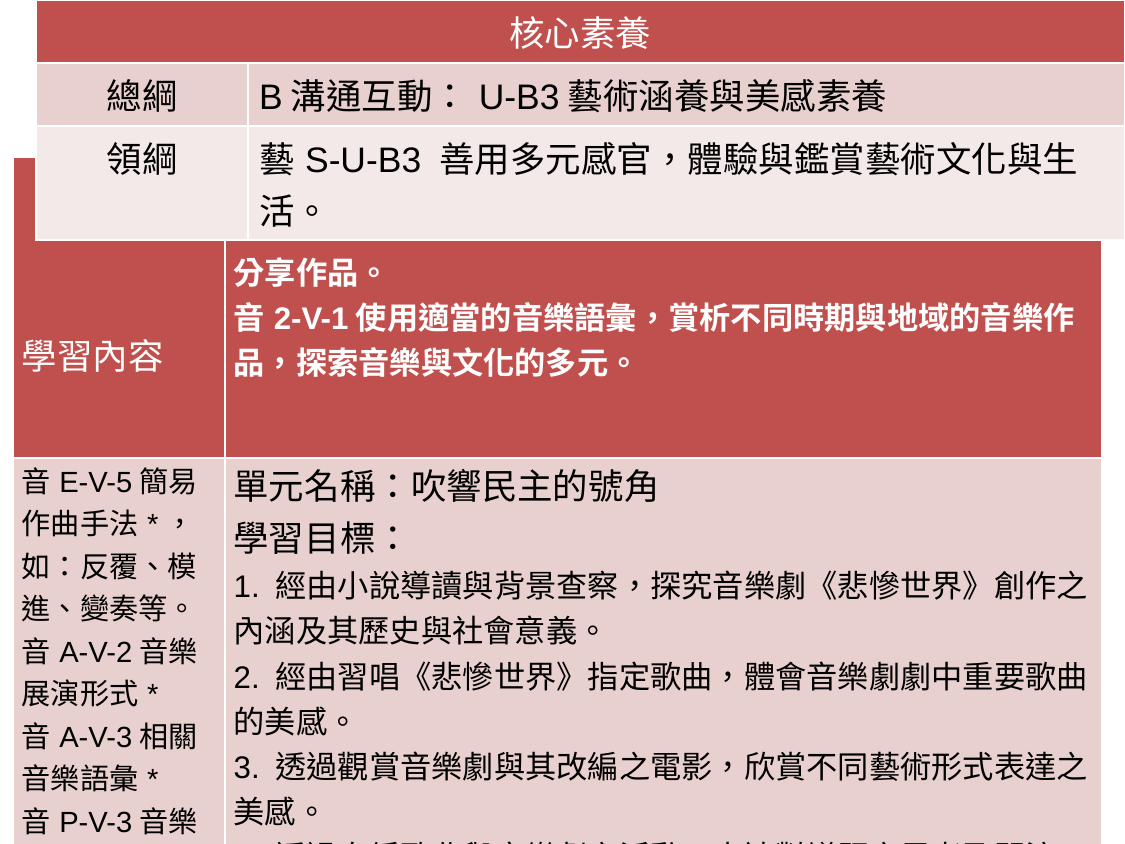

| 核心素養 |  |
| --- | --- |
| 總綱 | B溝通互動：U-B3藝術涵養與美感素養 |
| 領綱 | 藝S-U-B3 善用多元感官，體驗與鑑賞藝術文化與生活。 |
| 學習表現   學習內容 | 音1-V-2 能即興、改編或創作樂曲，並表達與溝通創作意念。 音1-V-3 能關注社會議題，運用記譜方式或影音軟體，記錄與分享作品。 音2-V-1使用適當的音樂語彙，賞析不同時期與地域的音樂作品，探索音樂與文化的多元。 |
| --- | --- |
| 音E-V-5簡易作曲手法\*，如：反覆、模進、變奏等。 音A-V-2音樂展演形式\* 音A-V-3相關音樂語彙\* 音P-V-3音樂的跨領域應用 | 單元名稱：吹響民主的號角 學習目標： 1. 經由小說導讀與背景查察，探究音樂劇《悲慘世界》創作之內涵及其歷史與社會意義。 2. 經由習唱《悲慘世界》指定歌曲，體會音樂劇劇中重要歌曲的美感。 3. 透過觀賞音樂劇與其改編之電影，欣賞不同藝術形式表達之美感。 4. 透過自編歌曲與音樂劇之活動，表達對議題之思考及關注。 |